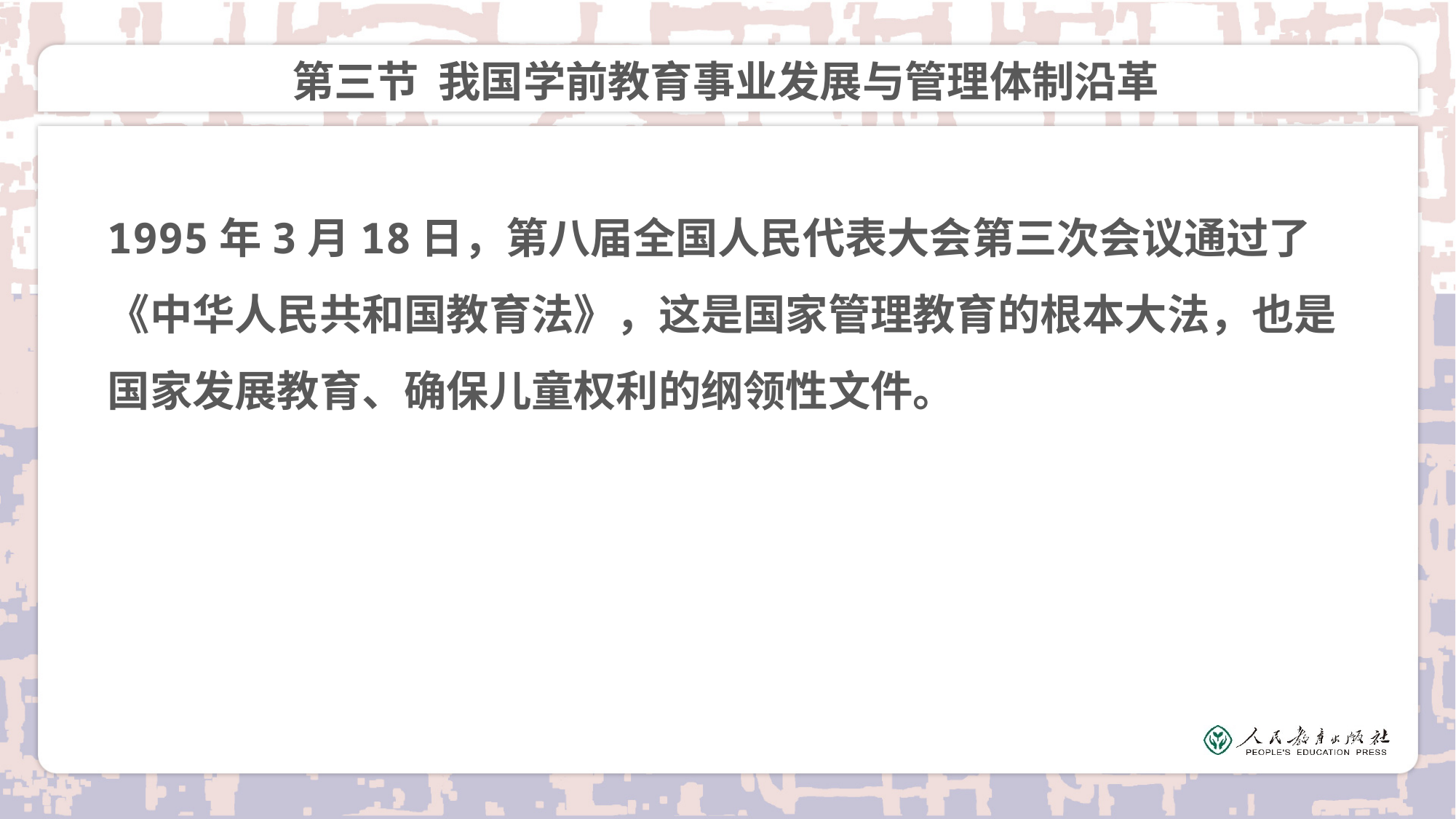

# 第三节  我国学前教育事业发展与管理体制沿革
1995年3月18日，第八届全国人民代表大会第三次会议通过了《中华人民共和国教育法》，这是国家管理教育的根本大法，也是国家发展教育、确保儿童权利的纲领性文件。